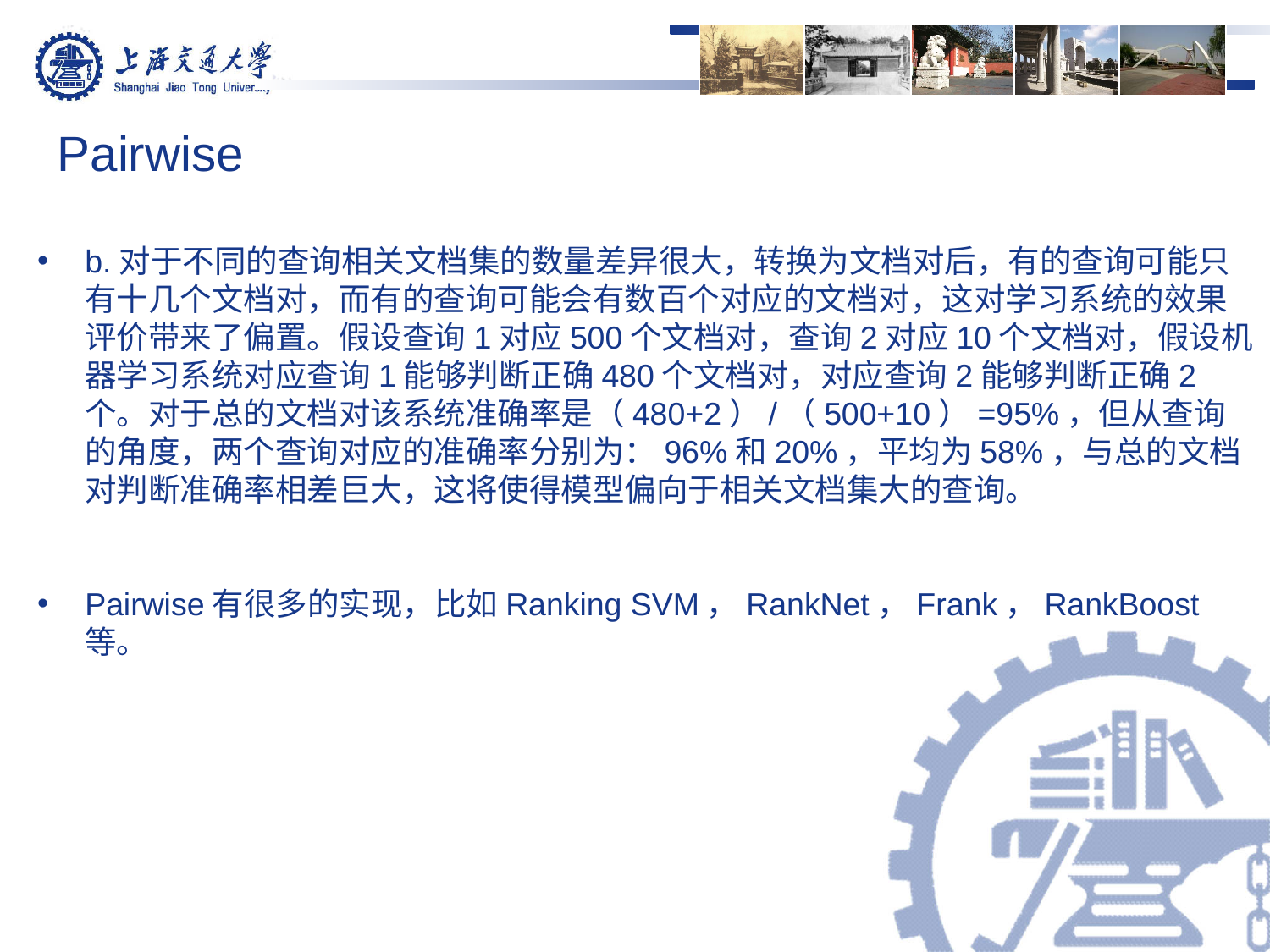

Pairwise

b.对于不同的查询相关文档集的数量差异很大，转换为文档对后，有的查询可能只有十几个文档对，而有的查询可能会有数百个对应的文档对，这对学习系统的效果评价带来了偏置。假设查询1对应500个文档对，查询2对应10个文档对，假设机器学习系统对应查询1能够判断正确480个文档对，对应查询2能够判断正确2个。对于总的文档对该系统准确率是（480+2）/（500+10）=95%，但从查询的角度，两个查询对应的准确率分别为：96%和20%，平均为58%，与总的文档对判断准确率相差巨大，这将使得模型偏向于相关文档集大的查询。

Pairwise有很多的实现，比如Ranking SVM，RankNet，Frank，RankBoost等。